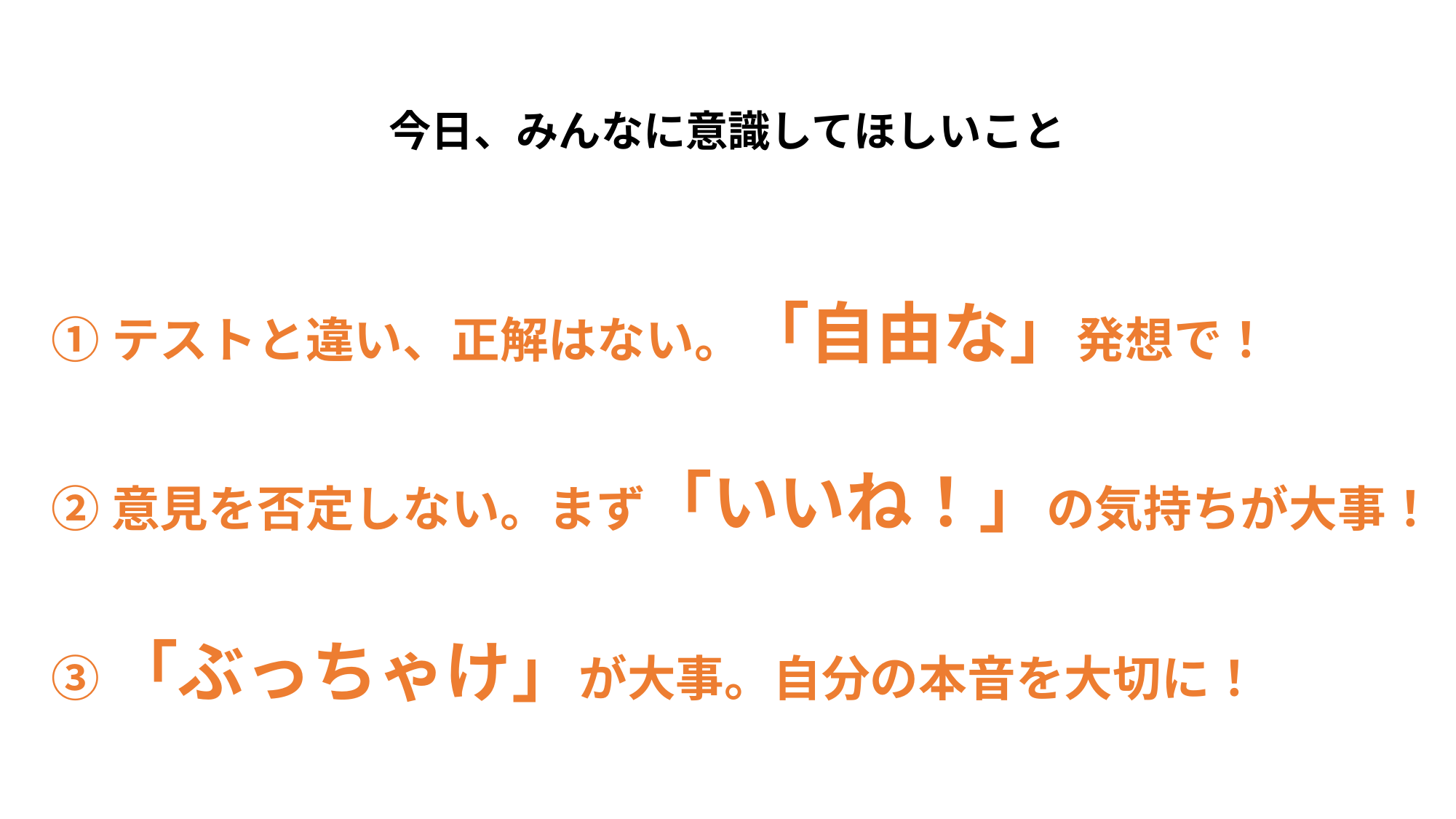

今日、みんなに意識してほしいこと
①テストと違い、正解はない。「自由な」発想で！
②意見を否定しない。まず「いいね！」の気持ちが大事！
③「ぶっちゃけ」が大事。自分の本音を大切に！